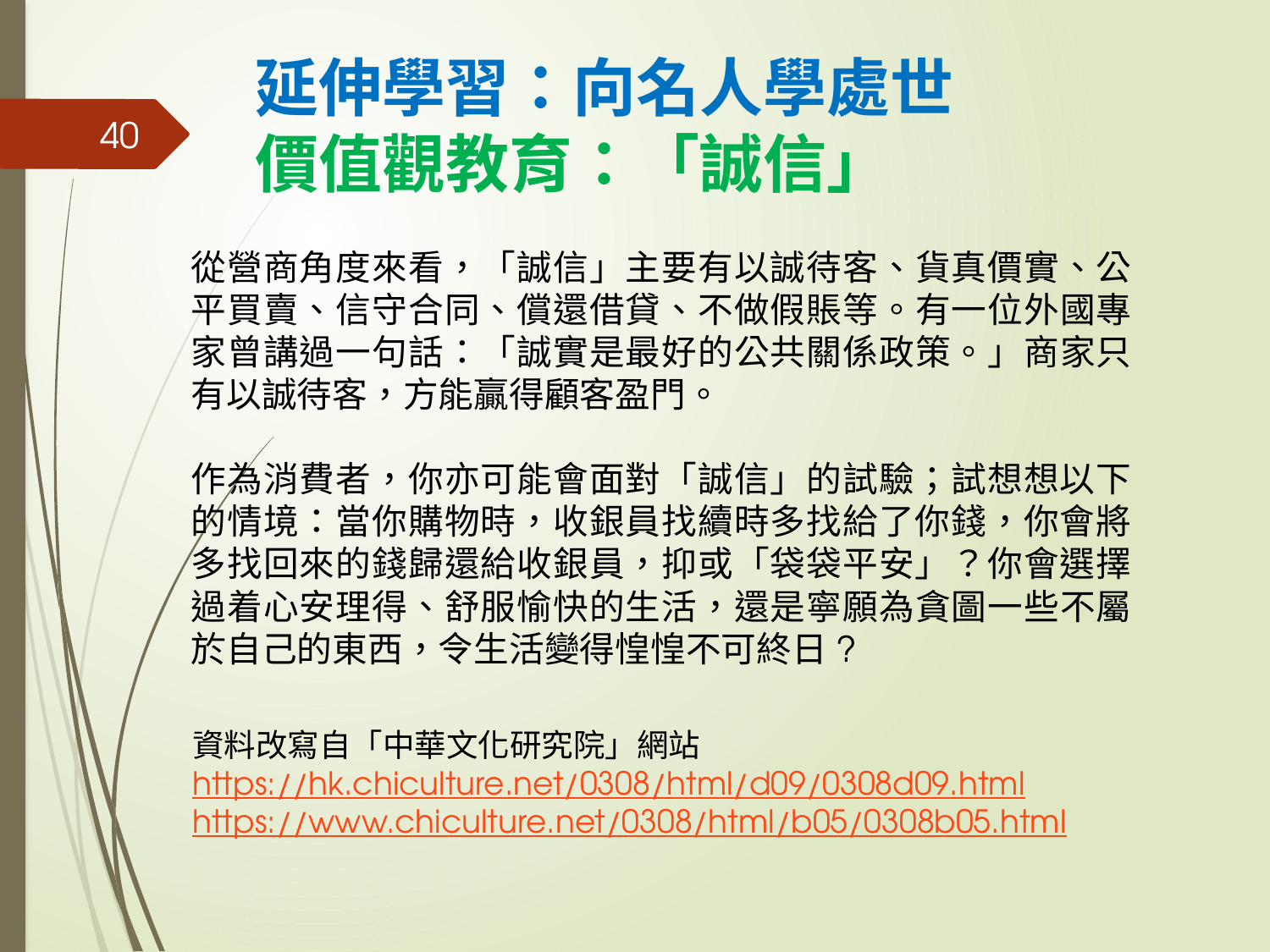

# 延伸學習：向名人學處世 價值觀教育：「誠信」
40
從營商角度來看，「誠信」主要有以誠待客、貨真價實、公平買賣、信守合同、償還借貸、不做假賬等。有一位外國專家曾講過一句話：「誠實是最好的公共關係政策。」商家只有以誠待客，方能贏得顧客盈門。

作為消費者，你亦可能會面對「誠信」的試驗；試想想以下的情境：當你購物時，收銀員找續時多找給了你錢，你會將多找回來的錢歸還給收銀員，抑或「袋袋平安」？你會選擇過着心安理得、舒服愉快的生活，還是寧願為貪圖一些不屬於自己的東西，令生活變得惶惶不可終日?

資料改寫自「中華文化研究院」網站
https://hk.chiculture.net/0308/html/d09/0308d09.html
https://www.chiculture.net/0308/html/b05/0308b05.html